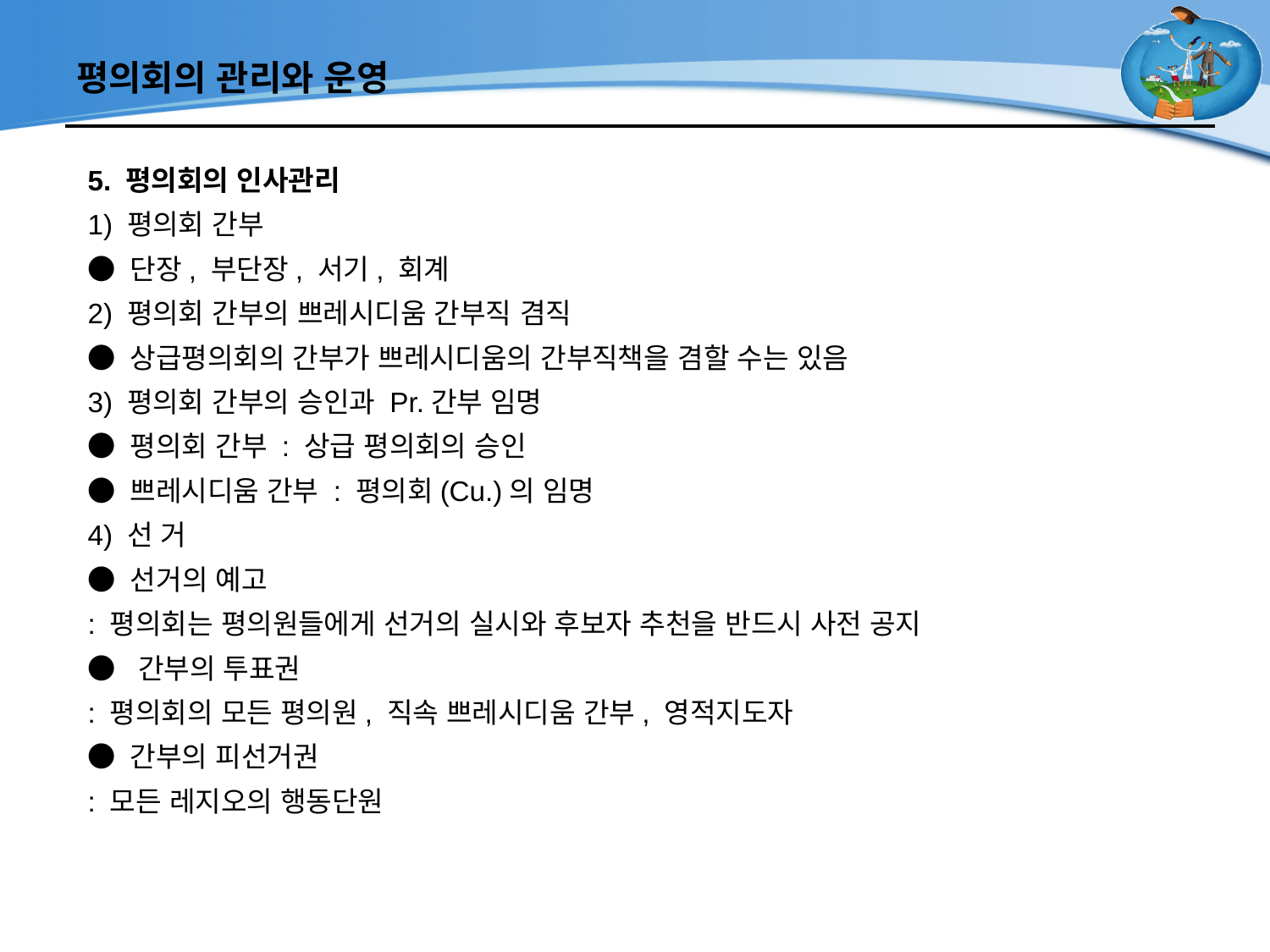

# 평의회의 관리와 운영
5. 평의회의 인사관리
1) 평의회 간부
● 단장, 부단장, 서기, 회계
2) 평의회 간부의 쁘레시디움 간부직 겸직
● 상급평의회의 간부가 쁘레시디움의 간부직책을 겸할 수는 있음
3) 평의회 간부의 승인과 Pr.간부 임명
● 평의회 간부 : 상급 평의회의 승인
● 쁘레시디움 간부 : 평의회(Cu.)의 임명
4) 선 거
● 선거의 예고
: 평의회는 평의원들에게 선거의 실시와 후보자 추천을 반드시 사전 공지
●  간부의 투표권
: 평의회의 모든 평의원, 직속 쁘레시디움 간부, 영적지도자
● 간부의 피선거권
: 모든 레지오의 행동단원